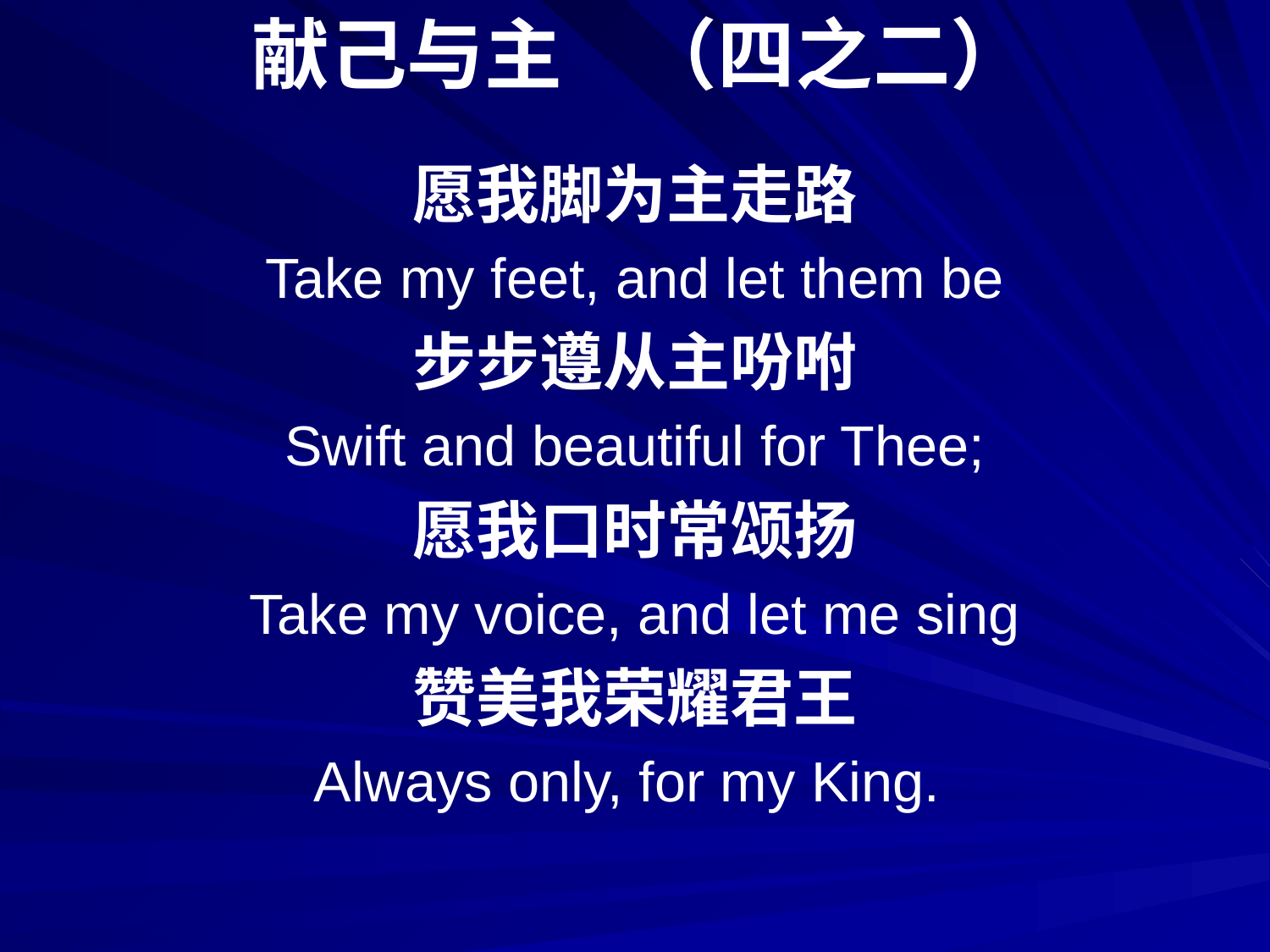

献己与主　（四之二）
愿我脚为主走路
Take my feet, and let them be
步步遵从主吩咐
Swift and beautiful for Thee;
愿我口时常颂扬
Take my voice, and let me sing
赞美我荣耀君王
Always only, for my King.